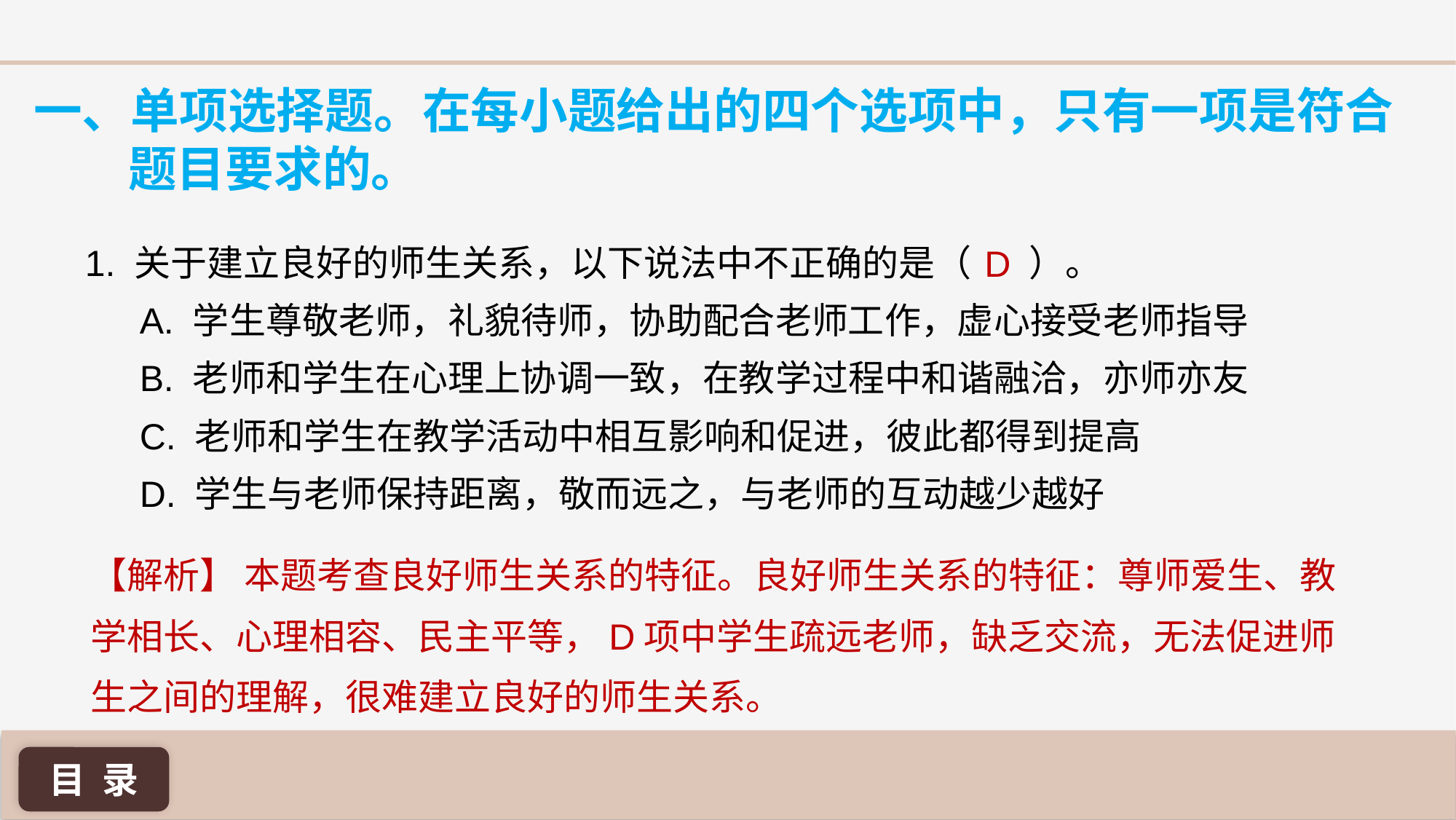

一、单项选择题。在每小题给出的四个选项中，只有一项是符合题目要求的。
D
1. 关于建立良好的师生关系，以下说法中不正确的是（       ）。
A. 学生尊敬老师，礼貌待师，协助配合老师工作，虚心接受老师指导
B. 老师和学生在心理上协调一致，在教学过程中和谐融洽，亦师亦友
C. 老师和学生在教学活动中相互影响和促进，彼此都得到提高
D. 学生与老师保持距离，敬而远之，与老师的互动越少越好
【解析】 本题考查良好师生关系的特征。良好师生关系的特征：尊师爱生、教学相长、心理相容、民主平等，D项中学生疏远老师，缺乏交流，无法促进师生之间的理解，很难建立良好的师生关系。